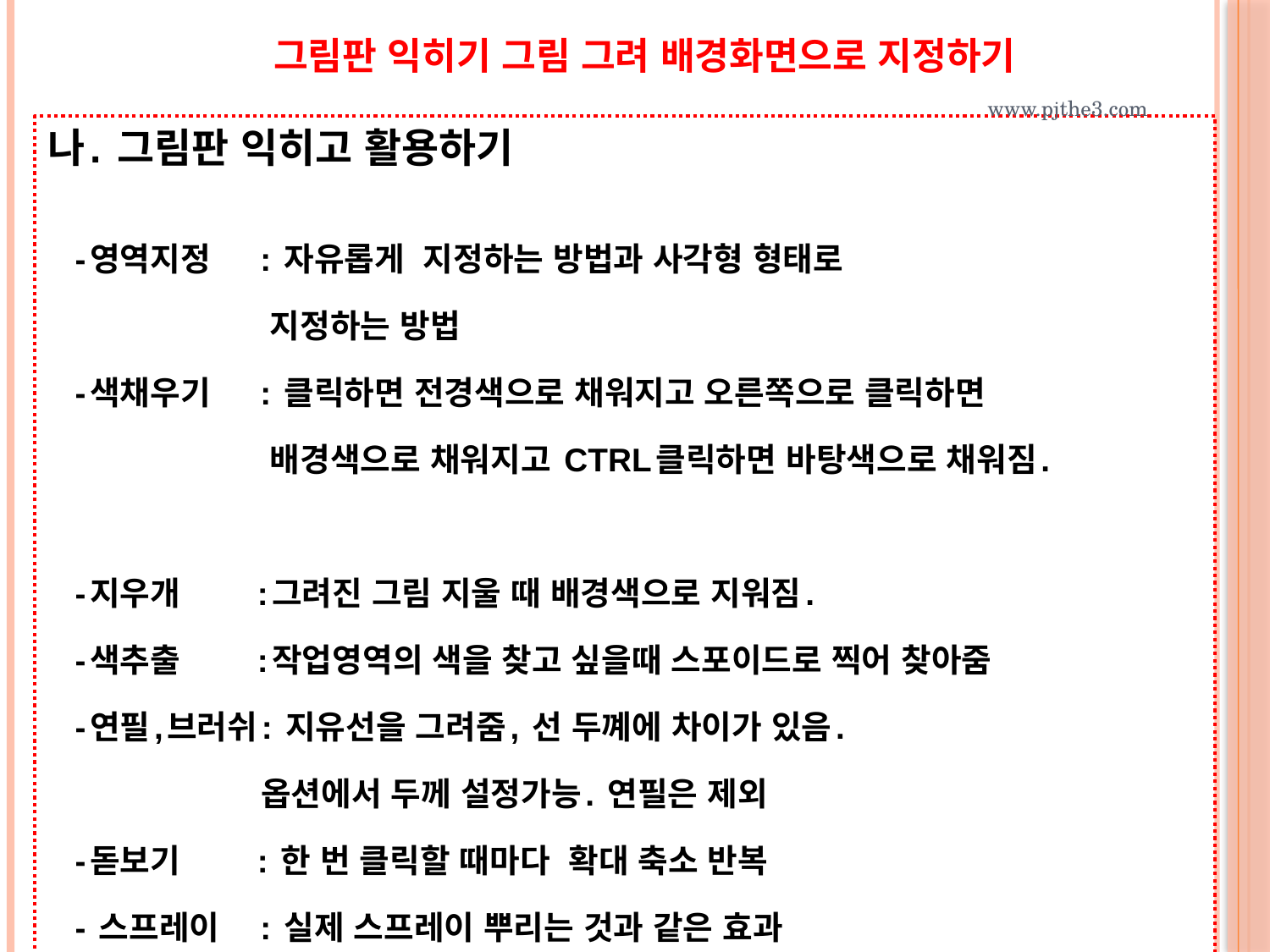

# 그림판 익히기 그림 그려 배경화면으로 지정하기
www.pjthe3.com
나. 그림판 익히고 활용하기

   -영역지정     : 자유롭게  지정하는 방법과 사각형 형태로
                        지정하는 방법
   -색채우기     : 클릭하면 전경색으로 채워지고 오른쪽으로 클릭하면
                        배경색으로 채워지고 CTRL클릭하면 바탕색으로 채워짐.

   -지우개        :그려진 그림 지울 때 배경색으로 지워짐.
   -색추출        :작업영역의 색을 찾고 싶을때 스포이드로 찍어 찾아줌
   -연필,브러쉬: 지유선을 그려줌, 선 두꼐에 차이가 있음.
                       옵션에서 두께 설정가능. 연필은 제외
   -돋보기        : 한 번 클릭할 때마다  확대 축소 반복
   - 스프레이    : 실제 스프레이 뿌리는 것과 같은 효과
   - 텍스트(T)  :글자 입력